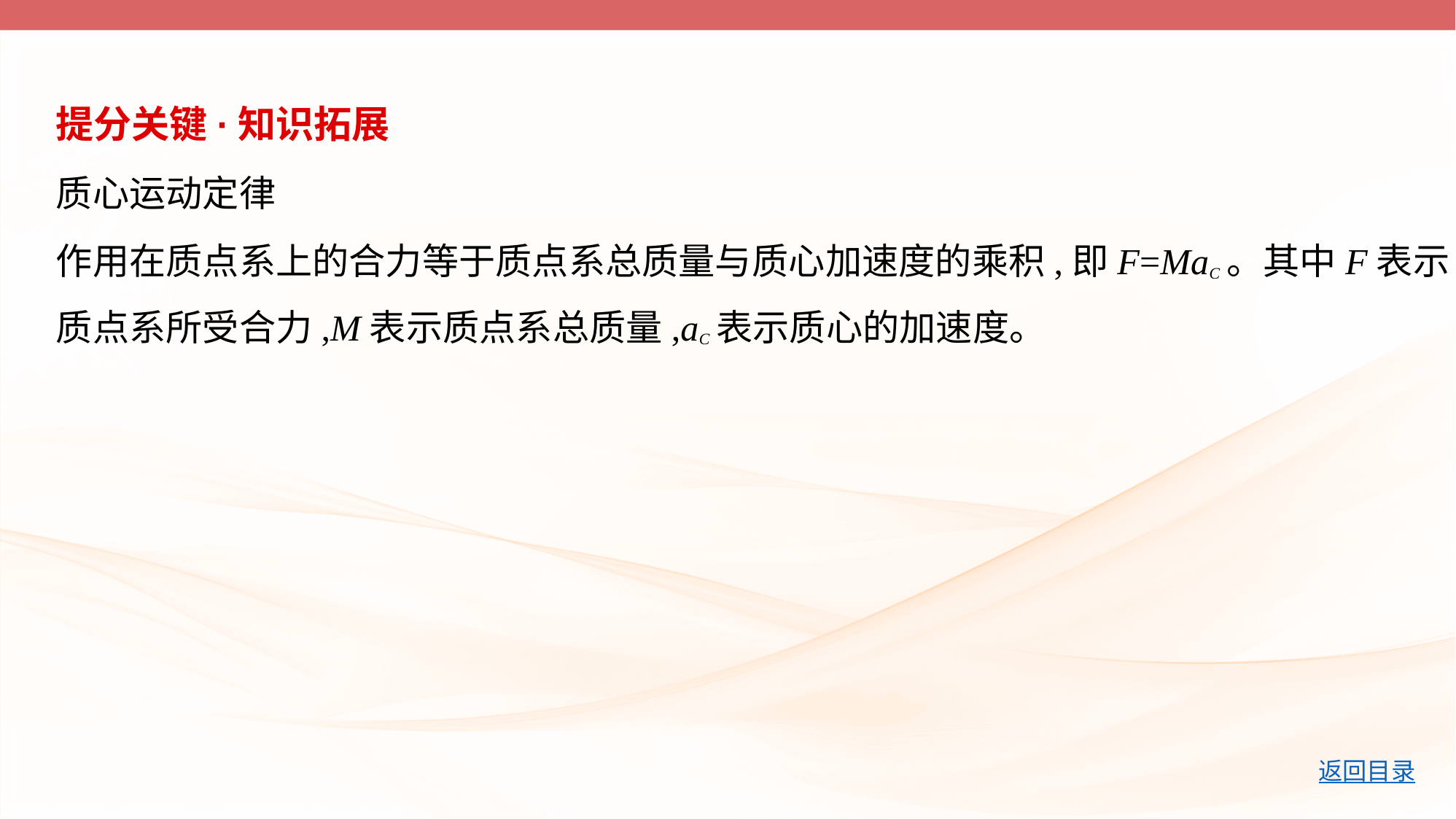

提分关键·知识拓展
质心运动定律
作用在质点系上的合力等于质点系总质量与质心加速度的乘积,即F=MaC。其中F表示
质点系所受合力,M表示质点系总质量,aC表示质心的加速度。